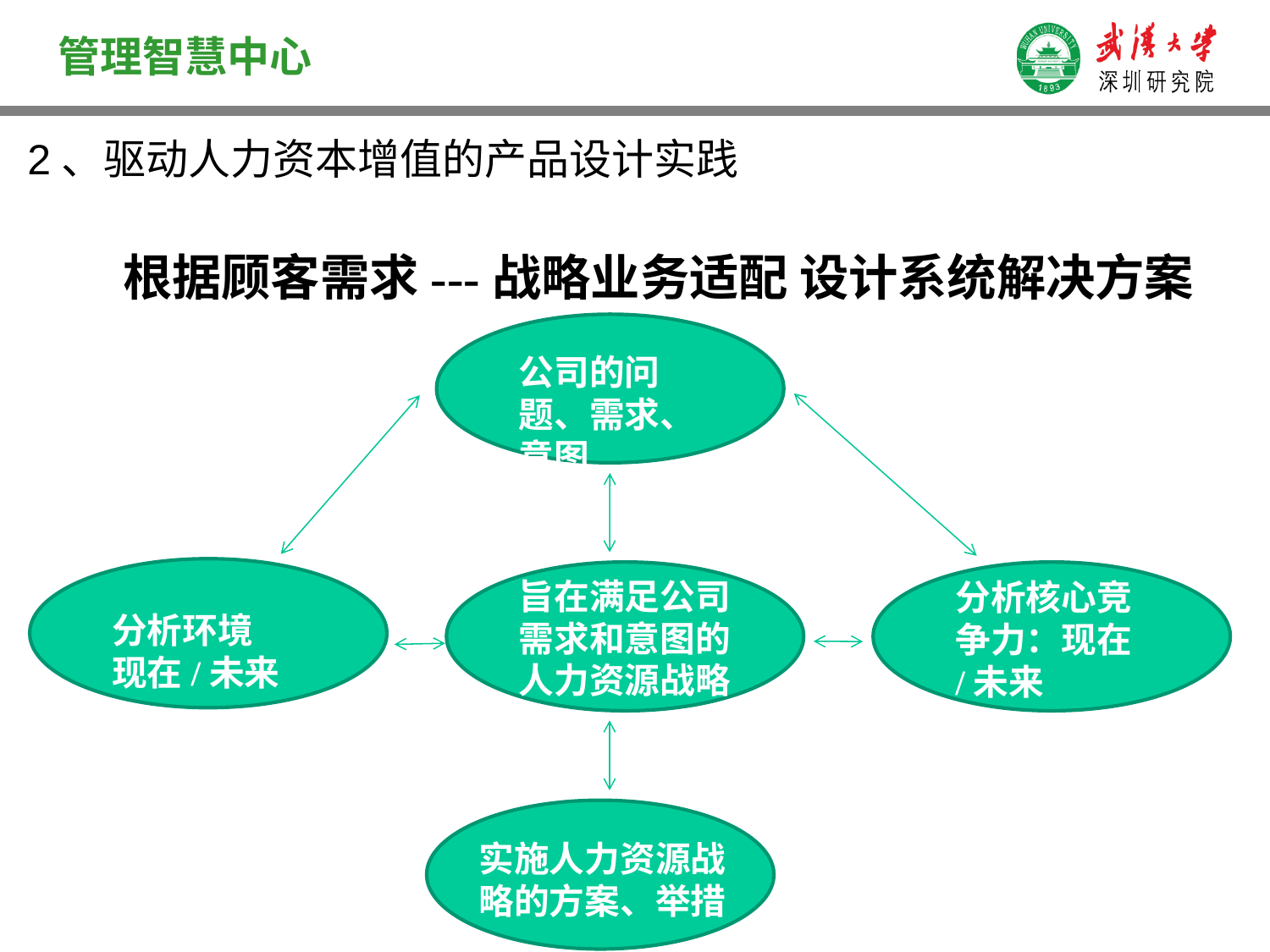

2、驱动人力资本增值的产品设计实践
# 根据顾客需求---战略业务适配 设计系统解决方案

公司的问题、需求、意图

旨在满足公司需求和意图的人力资源战略
分析核心竞争力：现在/未来
分析环境
现在/未来

实施人力资源战略的方案、举措